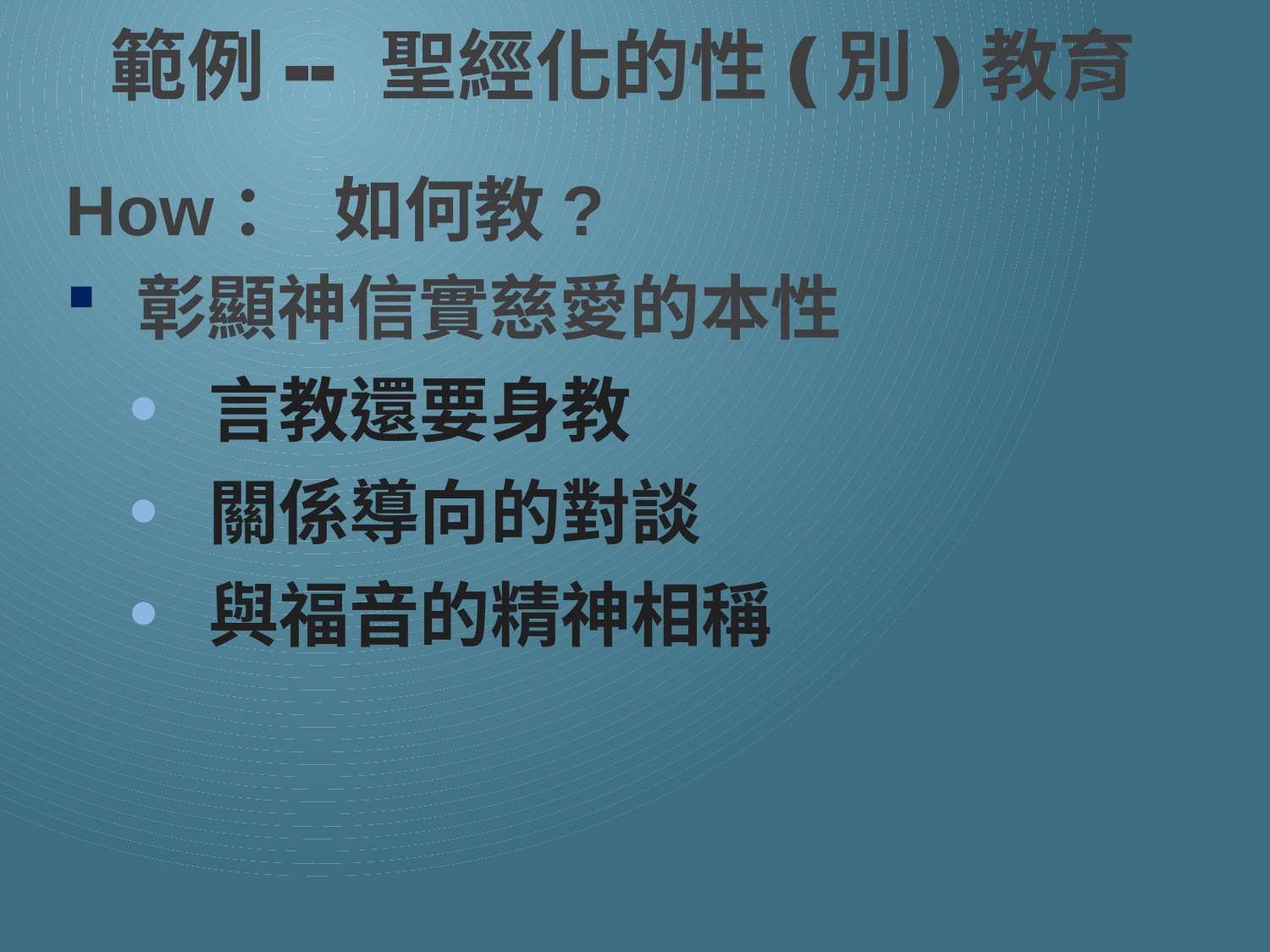

# 範例-- 聖經化的性(別)教育
How：  如何教?
 彰顯神信實慈愛的本性
言教還要身教
關係導向的對談
與福音的精神相稱